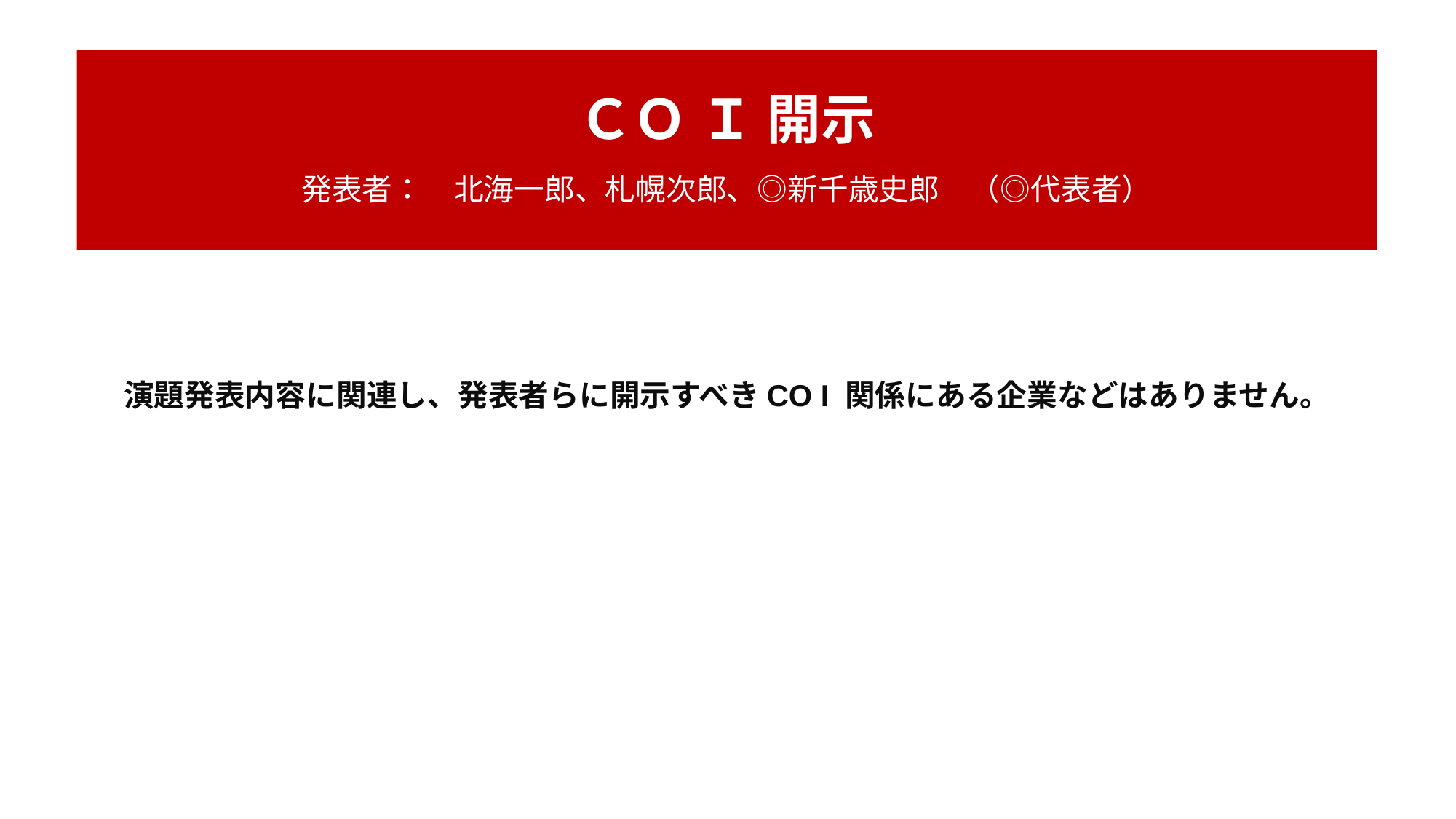

# ＣＯ Ｉ 開示 　 発表者：　北海一郎、札幌次郎、◎新千歳史郎　（◎代表者）
演題発表内容に関連し、発表者らに開示すべきCO I 関係にある企業などはありません。